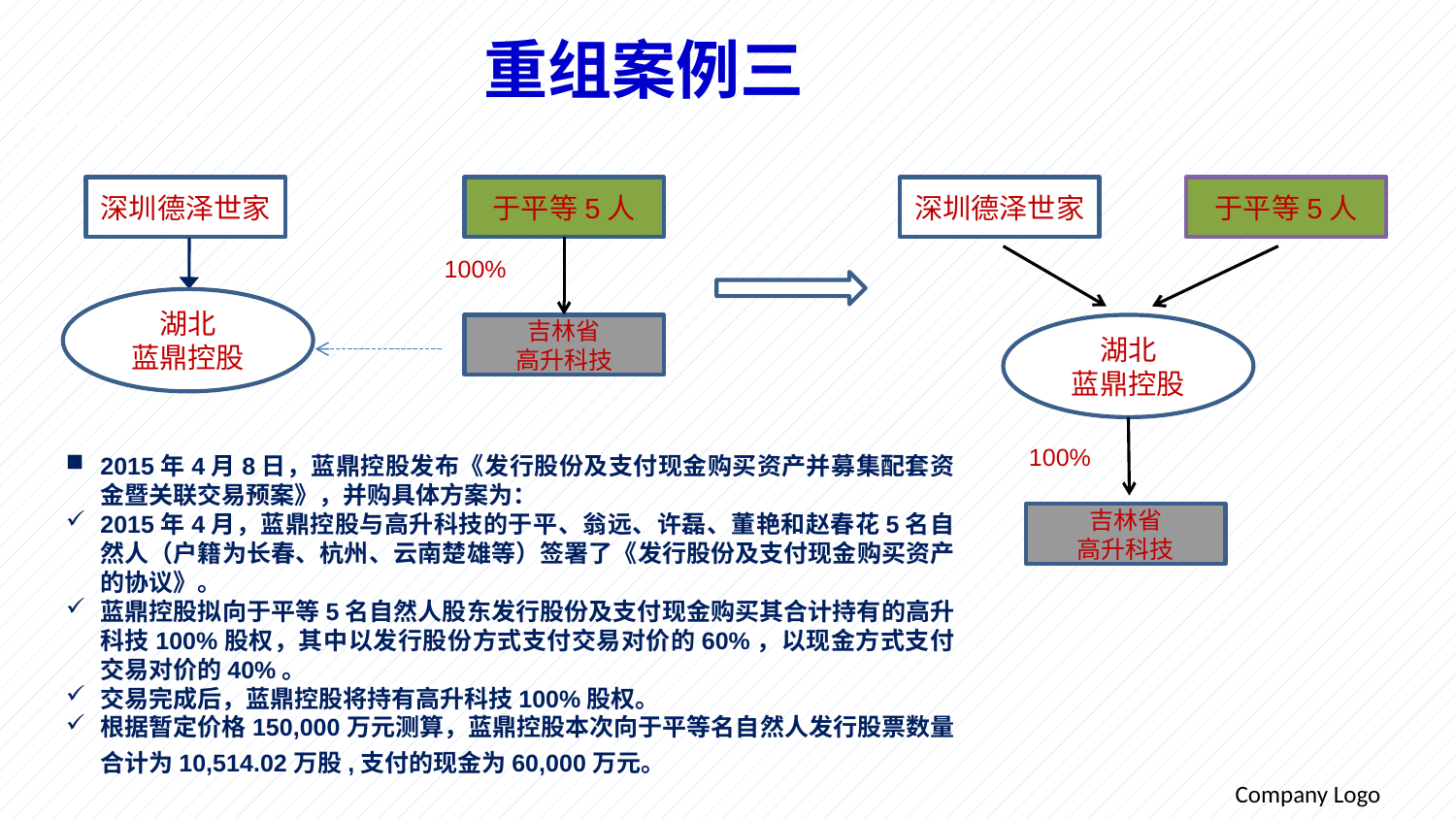

重组案例三
www.themegallery.com
深圳德泽世家
于平等5人
深圳德泽世家
于平等5人
100%

湖北
蓝鼎控股
吉林省
高升科技
湖北
蓝鼎控股
100%
2015年4月8日，蓝鼎控股发布《发行股份及支付现金购买资产并募集配套资金暨关联交易预案》，并购具体方案为：
2015年4月，蓝鼎控股与高升科技的于平、翁远、许磊、董艳和赵春花5名自然人（户籍为长春、杭州、云南楚雄等）签署了《发行股份及支付现金购买资产的协议》。
蓝鼎控股拟向于平等5名自然人股东发行股份及支付现金购买其合计持有的高升科技100%股权，其中以发行股份方式支付交易对价的60%，以现金方式支付交易对价的40%。
交易完成后，蓝鼎控股将持有高升科技100%股权。
根据暂定价格150,000万元测算，蓝鼎控股本次向于平等名自然人发行股票数量合计为10,514.02万股,支付的现金为60,000万元。
吉林省
高升科技
Company Logo